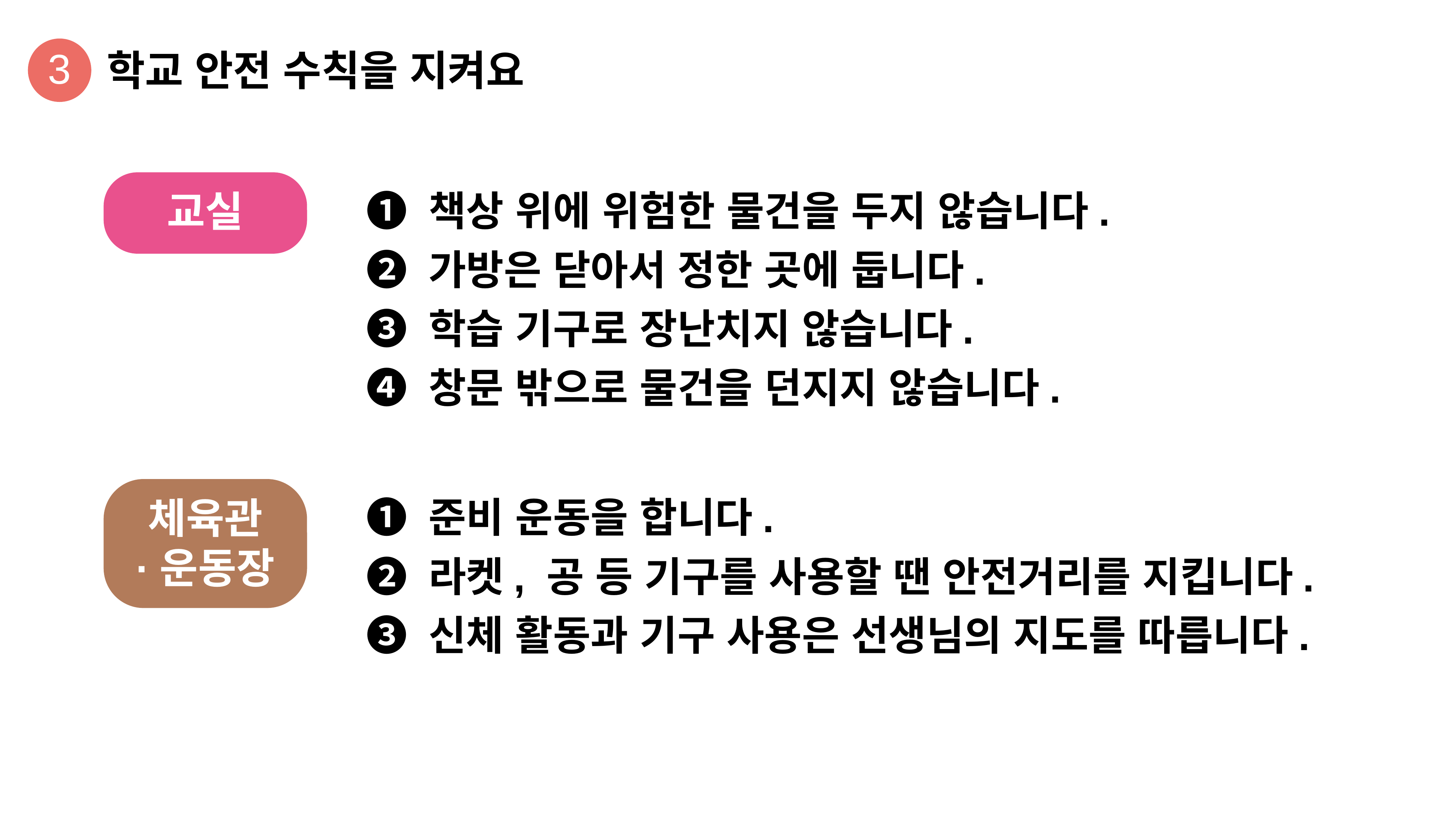

3
학교 안전 수칙을 지켜요

➊ 책상 위에 위험한 물건을 두지 않습니다.
➋ 가방은 닫아서 정한 곳에 둡니다.
➌ 학습 기구로 장난치지 않습니다.
➍ 창문 밖으로 물건을 던지지 않습니다.
교실

➊ 준비 운동을 합니다.
➋ 라켓, 공 등 기구를 사용할 땐 안전거리를 지킵니다.
➌ 신체 활동과 기구 사용은 선생님의 지도를 따릅니다.
체육관 ·운동장